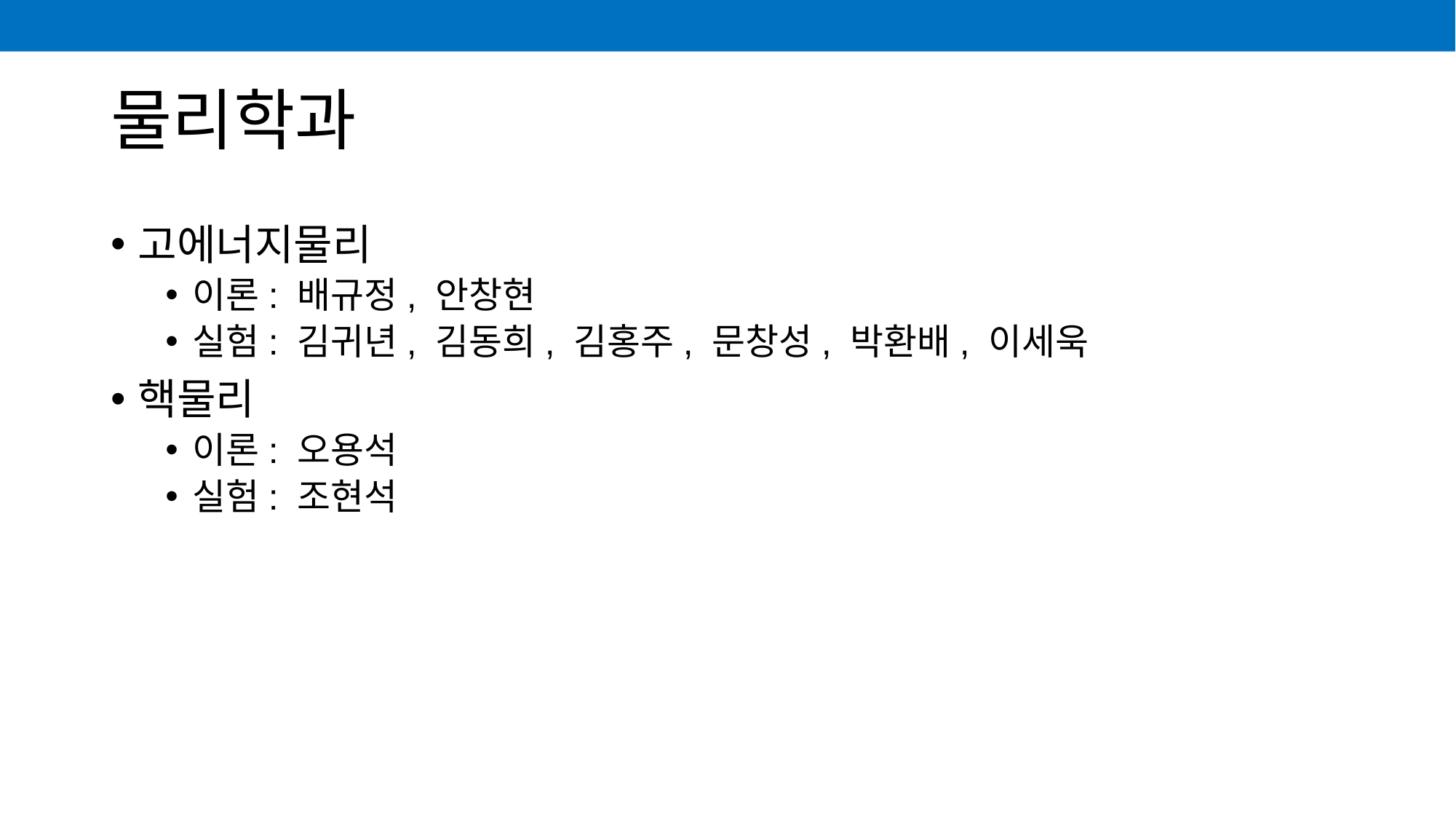

# 물리학과
고에너지물리
이론: 배규정, 안창현
실험: 김귀년, 김동희, 김홍주, 문창성, 박환배, 이세욱
핵물리
이론: 오용석
실험: 조현석